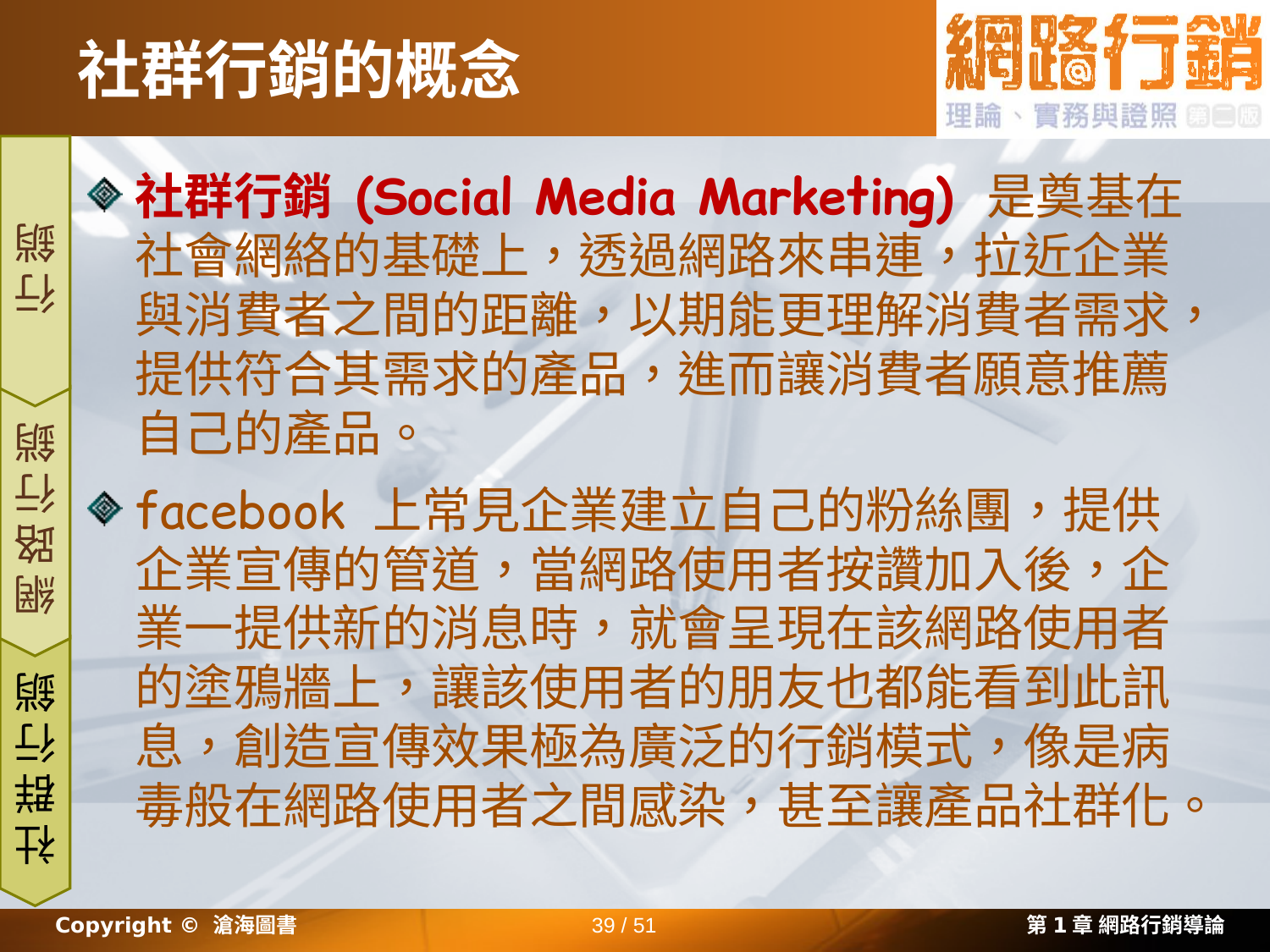

# 社群行銷的概念
社群行銷 (Social Media Marketing) 是奠基在社會網絡的基礎上，透過網路來串連，拉近企業與消費者之間的距離，以期能更理解消費者需求，提供符合其需求的產品，進而讓消費者願意推薦自己的產品。
facebook 上常見企業建立自己的粉絲團，提供企業宣傳的管道，當網路使用者按讚加入後，企業一提供新的消息時，就會呈現在該網路使用者的塗鴉牆上，讓該使用者的朋友也都能看到此訊息，創造宣傳效果極為廣泛的行銷模式，像是病毒般在網路使用者之間感染，甚至讓產品社群化。
行銷
網路行銷
社群行銷
Copyright © 滄海圖書
39 / 51
第1章 網路行銷導論